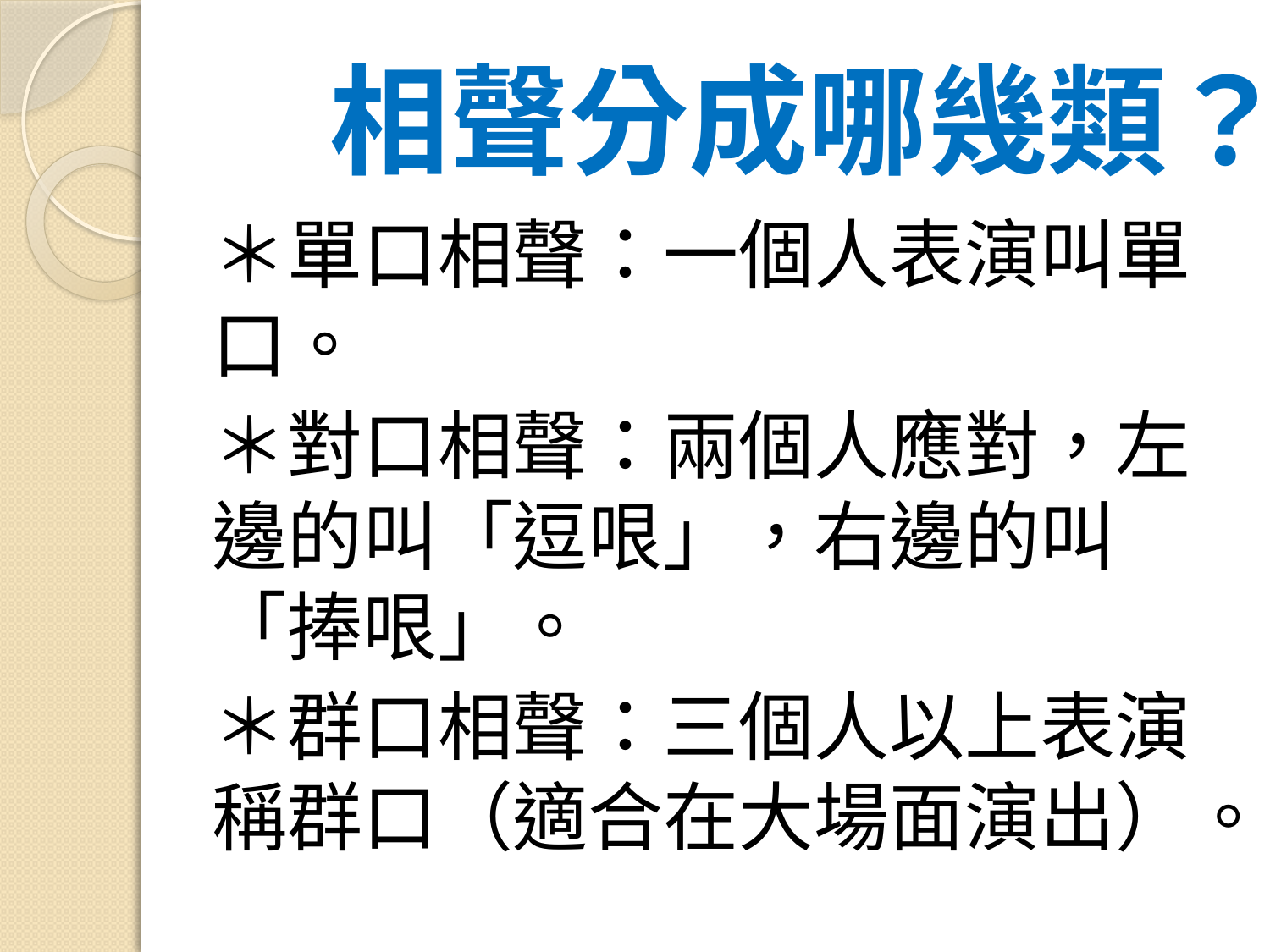

# 相聲分成哪幾類？
＊單口相聲：一個人表演叫單口。
＊對口相聲：兩個人應對，左邊的叫「逗哏」，右邊的叫「捧哏」。
＊群口相聲：三個人以上表演稱群口（適合在大場面演出）。